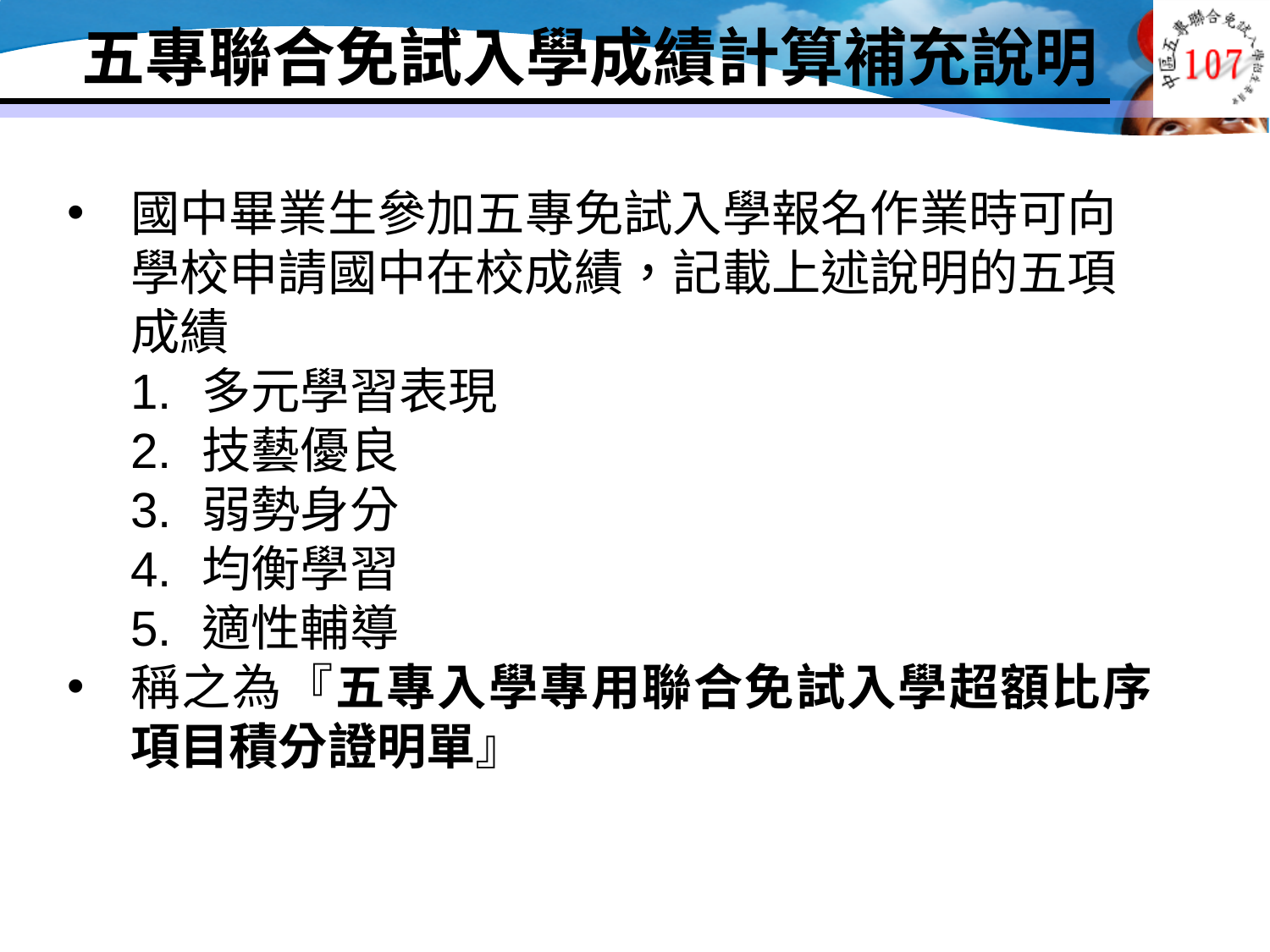

五專聯合免試入學成績計算補充說明
國中畢業生參加五專免試入學報名作業時可向學校申請國中在校成績，記載上述說明的五項成績
多元學習表現
技藝優良
弱勢身分
均衡學習
適性輔導
稱之為『五專入學專用聯合免試入學超額比序項目積分證明單』